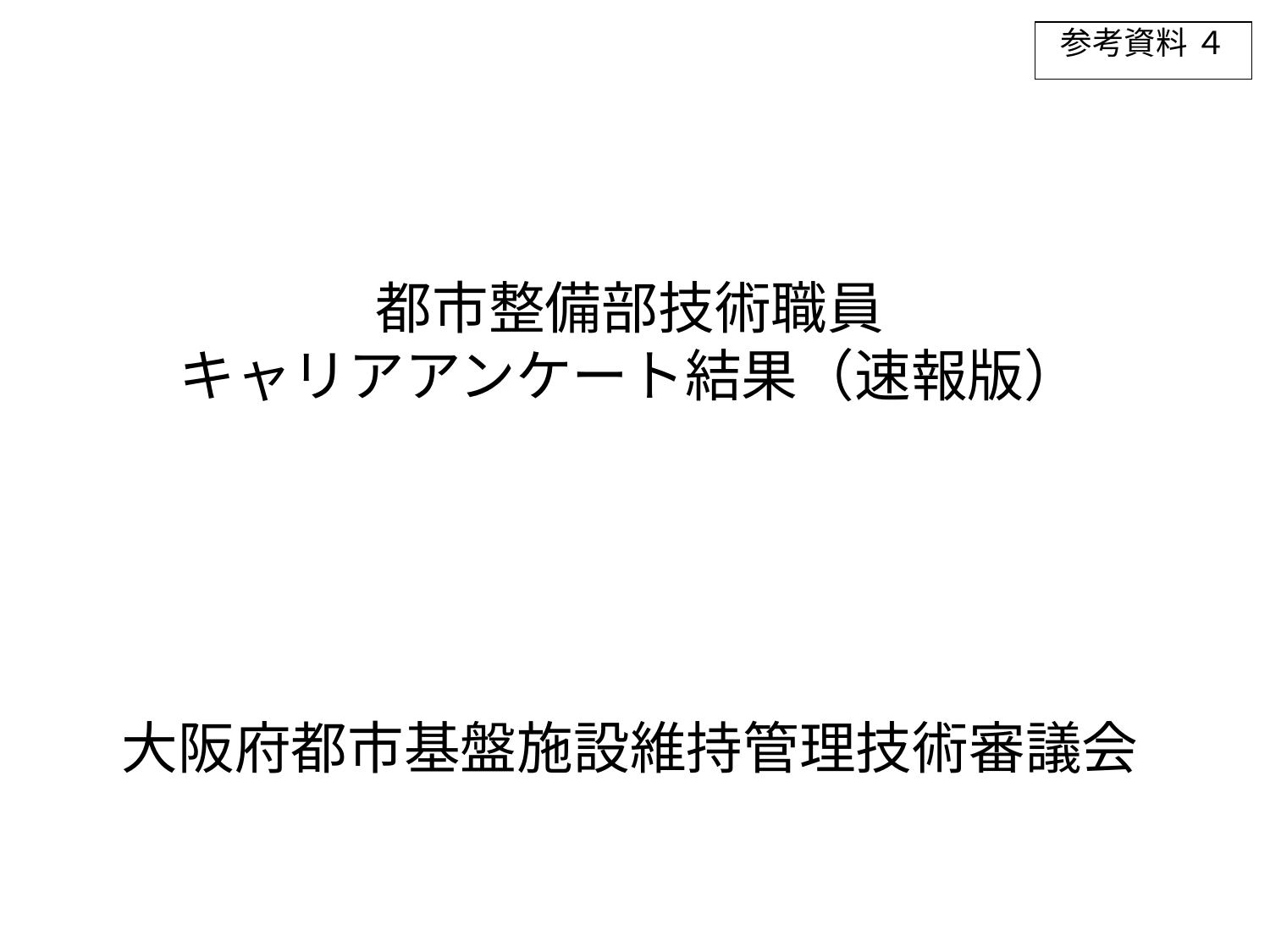

参考資料 ４
都市整備部技術職員
キャリアアンケート結果（速報版）
大阪府都市基盤施設維持管理技術審議会